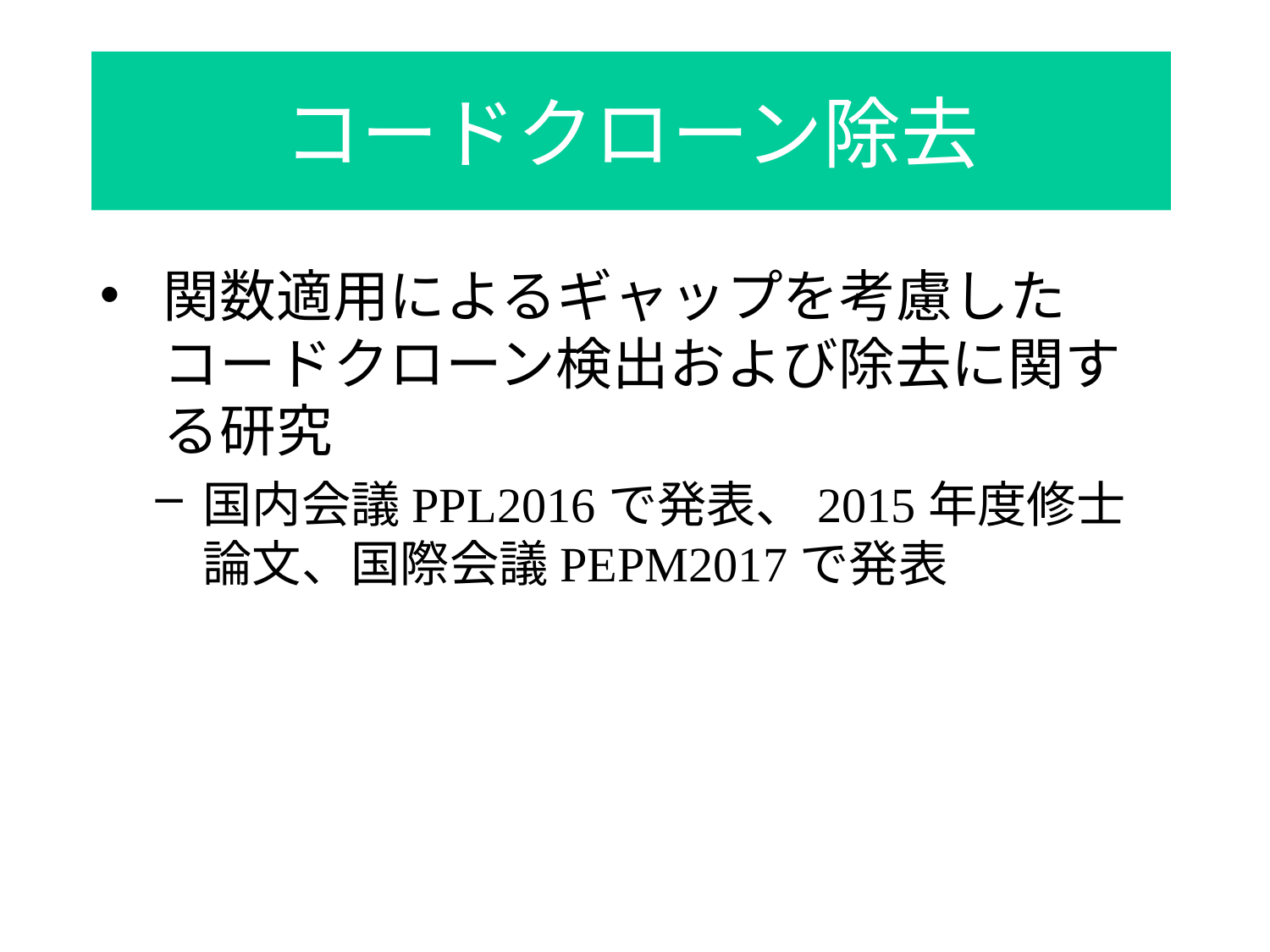

コードクローン除去
関数適用によるギャップを考慮したコードクローン検出および除去に関する研究
国内会議PPL2016で発表、2015年度修士論文、国際会議PEPM2017で発表